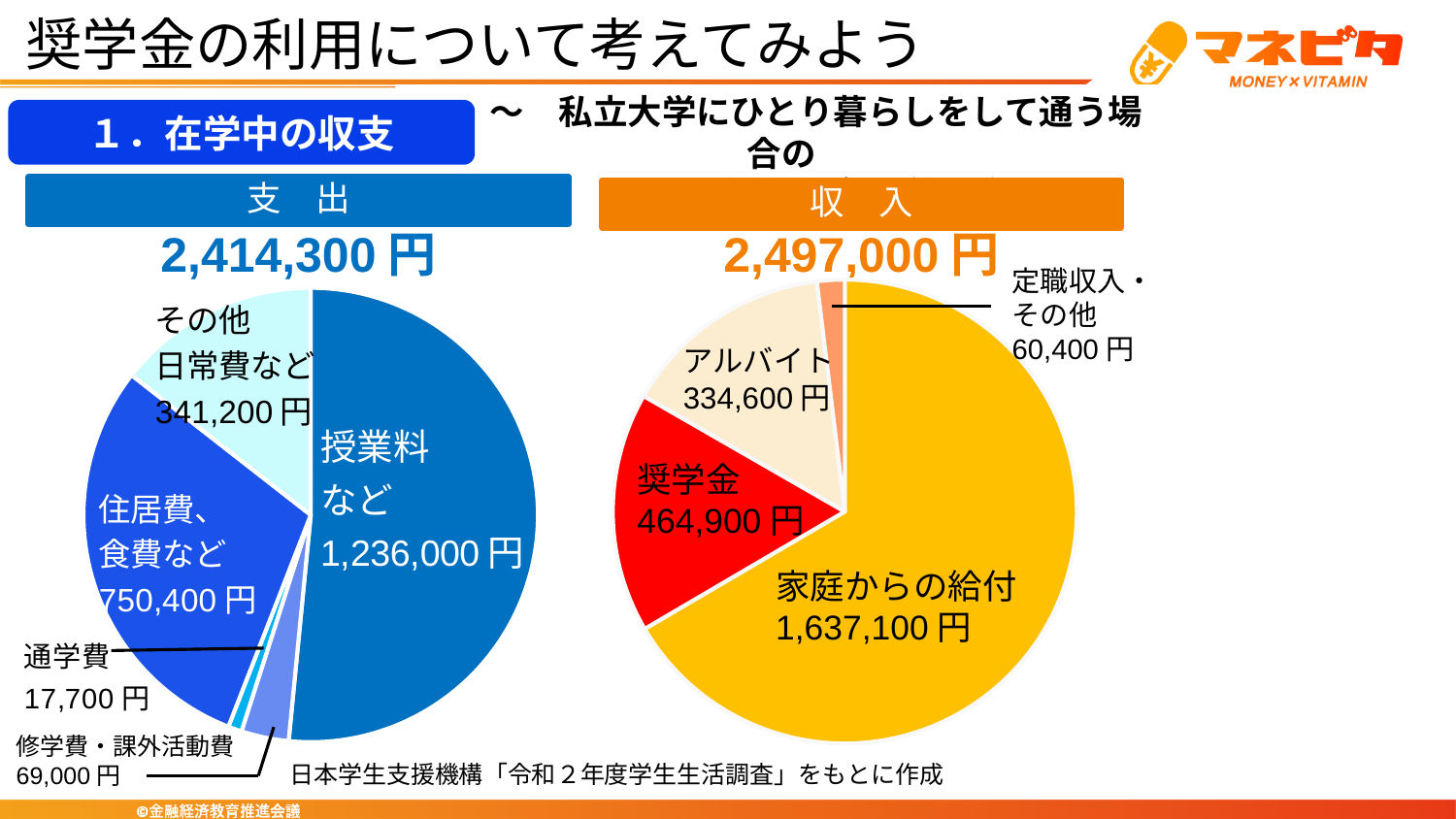

奨学金の利用について考えてみよう
　　～　私立大学にひとり暮らしをして通う場合の
　　　　　　平均的モデル（年間）　～
１．在学中の収支
支　出
収　入
2,414,300円
2,497,000円
定職収入・
その他
60,400円

### Chart

| Category |  |
|---|---|
| 授業料など | 1286300.0 |
| 修学費・課外活動費 | 84300.0 |
| 通学費 | 24300.0 |
| 住居費、食費など | 739900.0 |
| その他日常費など | 360500.0 |

### Chart

| Category |  |
|---|---|
| 家庭からの給付 | 1705200.0 |
| 奨学金 | 429200.0 |
| アルバイト | 378300.0 |
| 定職収入・その他 | 49400.0 |
アルバイト
334,600円
奨学金
464,900円
家庭からの給付
1,637,100円
修学費・課外活動費
69,000円
日本学生支援機構「令和２年度学生生活調査」をもとに作成